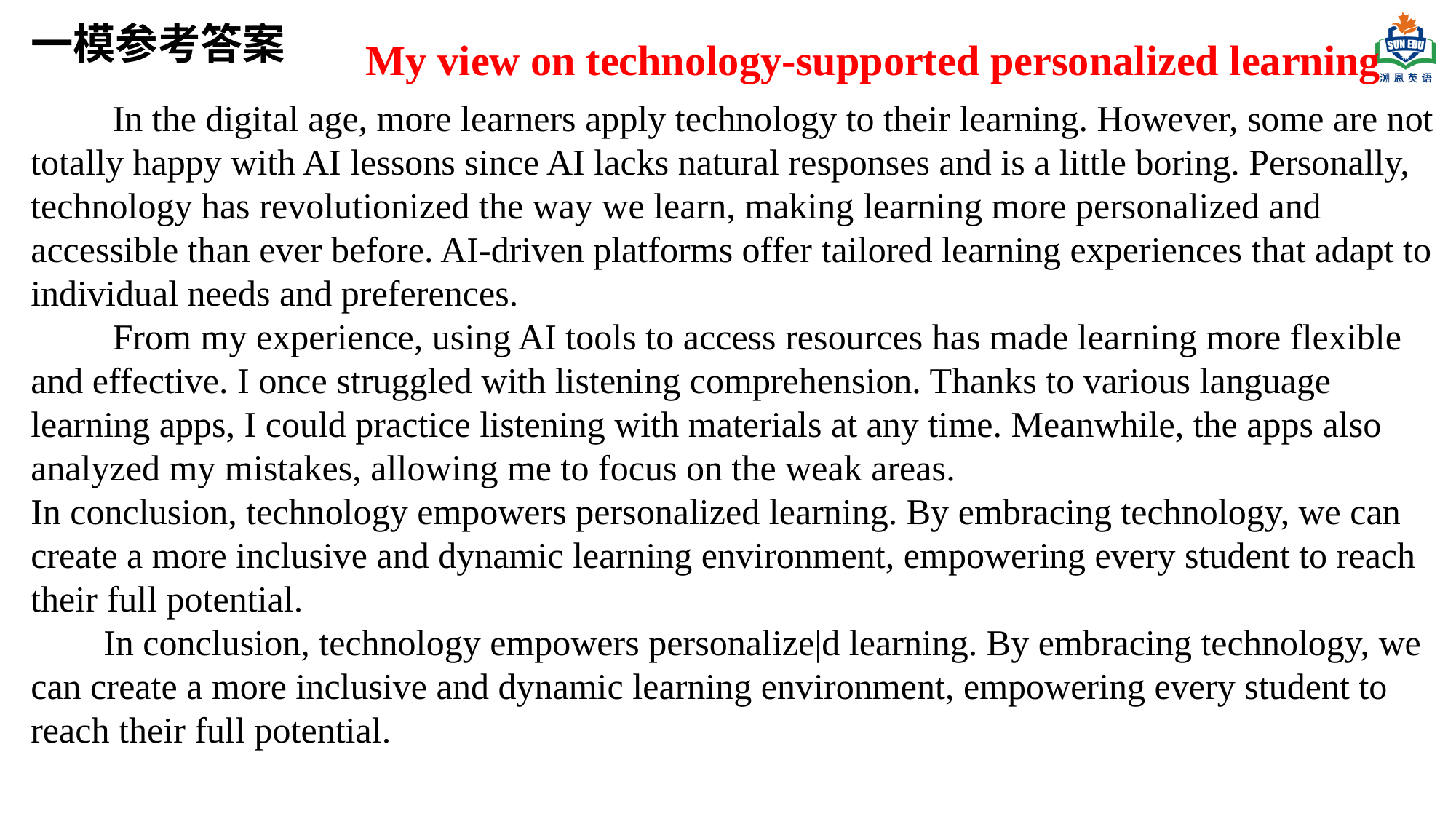

一模参考答案
My view on technology-supported personalized learning
         In the digital age, more learners apply technology to their learning. However, some are not totally happy with AI lessons since AI lacks natural responses and is a little boring. Personally, technology has revolutionized the way we learn, making learning more personalized and accessible than ever before. AI-driven platforms offer tailored learning experiences that adapt to individual needs and preferences.
         From my experience, using AI tools to access resources has made learning more flexible and effective. I once struggled with listening comprehension. Thanks to various language learning apps, I could practice listening with materials at any time. Meanwhile, the apps also analyzed my mistakes, allowing me to focus on the weak areas.
In conclusion, technology empowers personalized learning. By embracing technology, we can create a more inclusive and dynamic learning environment, empowering every student to reach their full potential.
        In conclusion, technology empowers personalize|d learning. By embracing technology, we can create a more inclusive and dynamic learning environment, empowering every student to reach their full potential.